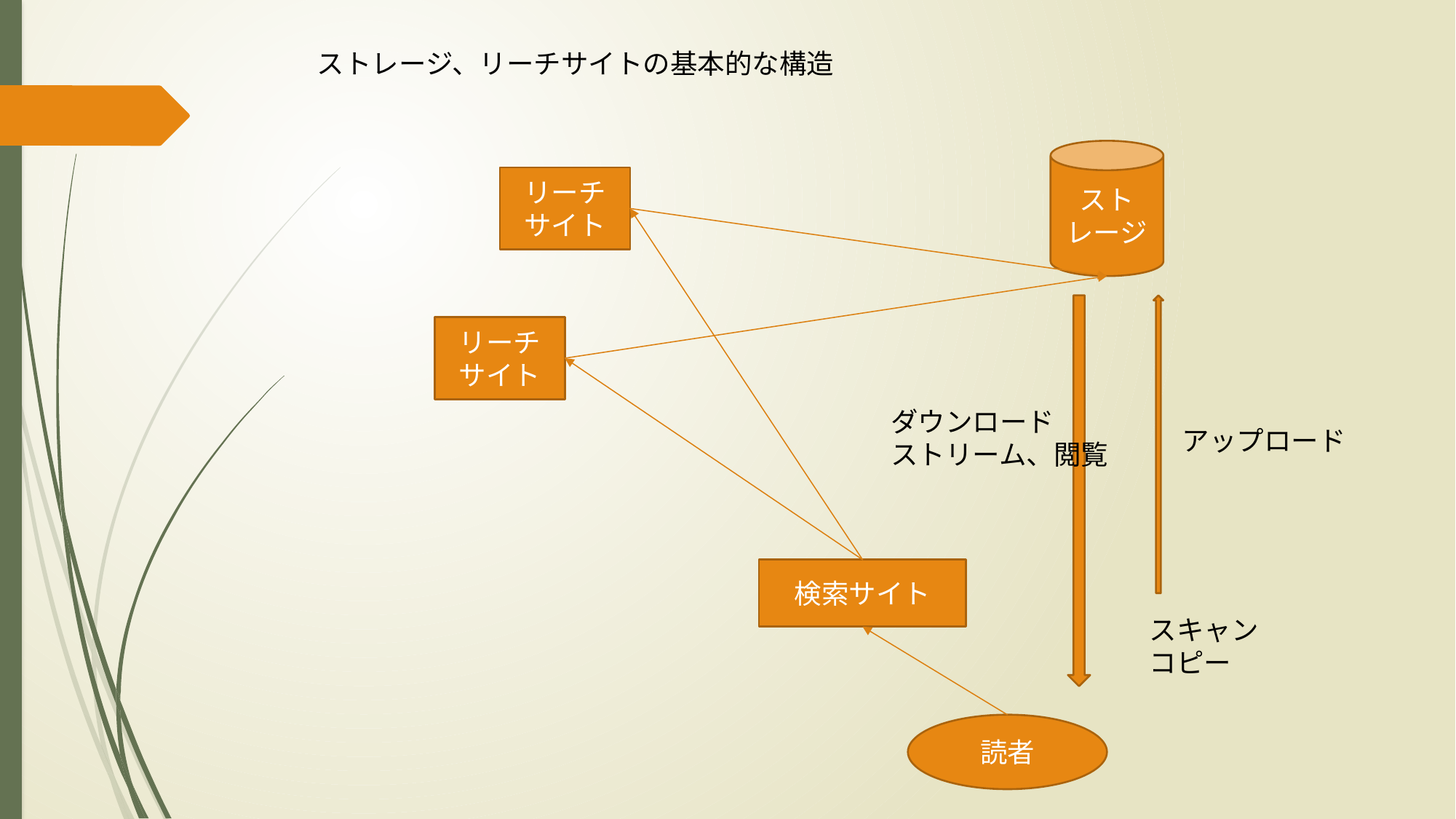

ストレージ、リーチサイトの基本的な構造
ストレージ
リーチサイト

リーチサイト
ダウンロード
ストリーム、閲覧
アップロード
検索サイト
スキャン
コピー
読者